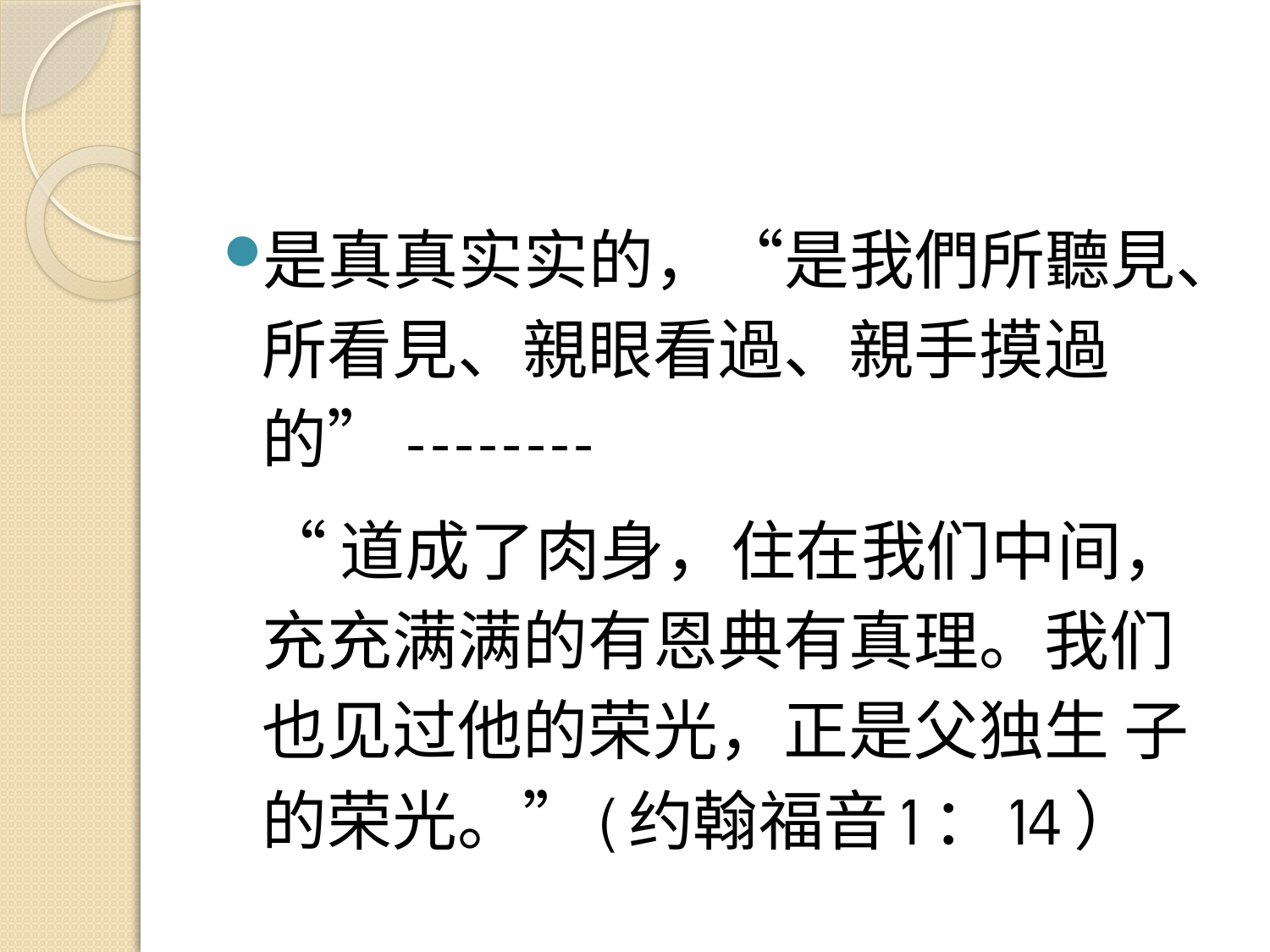

#
是真真实实的，“是我們所聽見、所看見、親眼看過、親手摸過的”--------
	“道成了肉身，住在我们中间，充充满满的有恩典有真理。我们也见过他的荣光，正是父独生 子的荣光。”(约翰福音1：14）